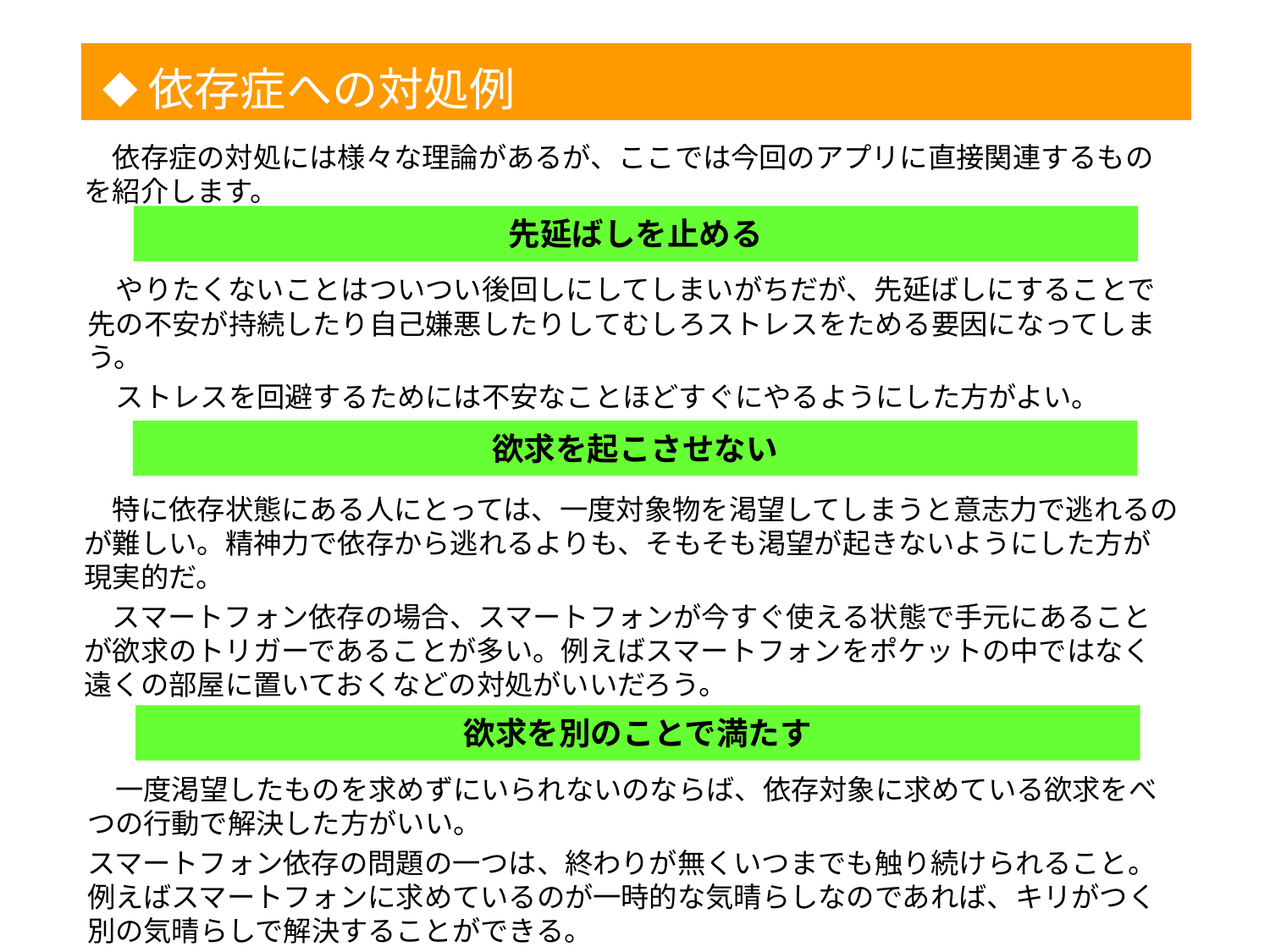

◆
依存症への対処例
1
　依存症の対処には様々な理論があるが、ここでは今回のアプリに直接関連するものを紹介します。

先延ばしを止める
　やりたくないことはついつい後回しにしてしまいがちだが、先延ばしにすることで先の不安が持続したり自己嫌悪したりしてむしろストレスをためる要因になってしまう。
　ストレスを回避するためには不安なことほどすぐにやるようにした方がよい。

欲求を起こさせない
　特に依存状態にある人にとっては、一度対象物を渇望してしまうと意志力で逃れるのが難しい。精神力で依存から逃れるよりも、そもそも渇望が起きないようにした方が現実的だ。
　スマートフォン依存の場合、スマートフォンが今すぐ使える状態で手元にあることが欲求のトリガーであることが多い。例えばスマートフォンをポケットの中ではなく遠くの部屋に置いておくなどの対処がいいだろう。

欲求を別のことで満たす
　一度渇望したものを求めずにいられないのならば、依存対象に求めている欲求をべつの行動で解決した方がいい。
スマートフォン依存の問題の一つは、終わりが無くいつまでも触り続けられること。例えばスマートフォンに求めているのが一時的な気晴らしなのであれば、キリがつく別の気晴らしで解決することができる。